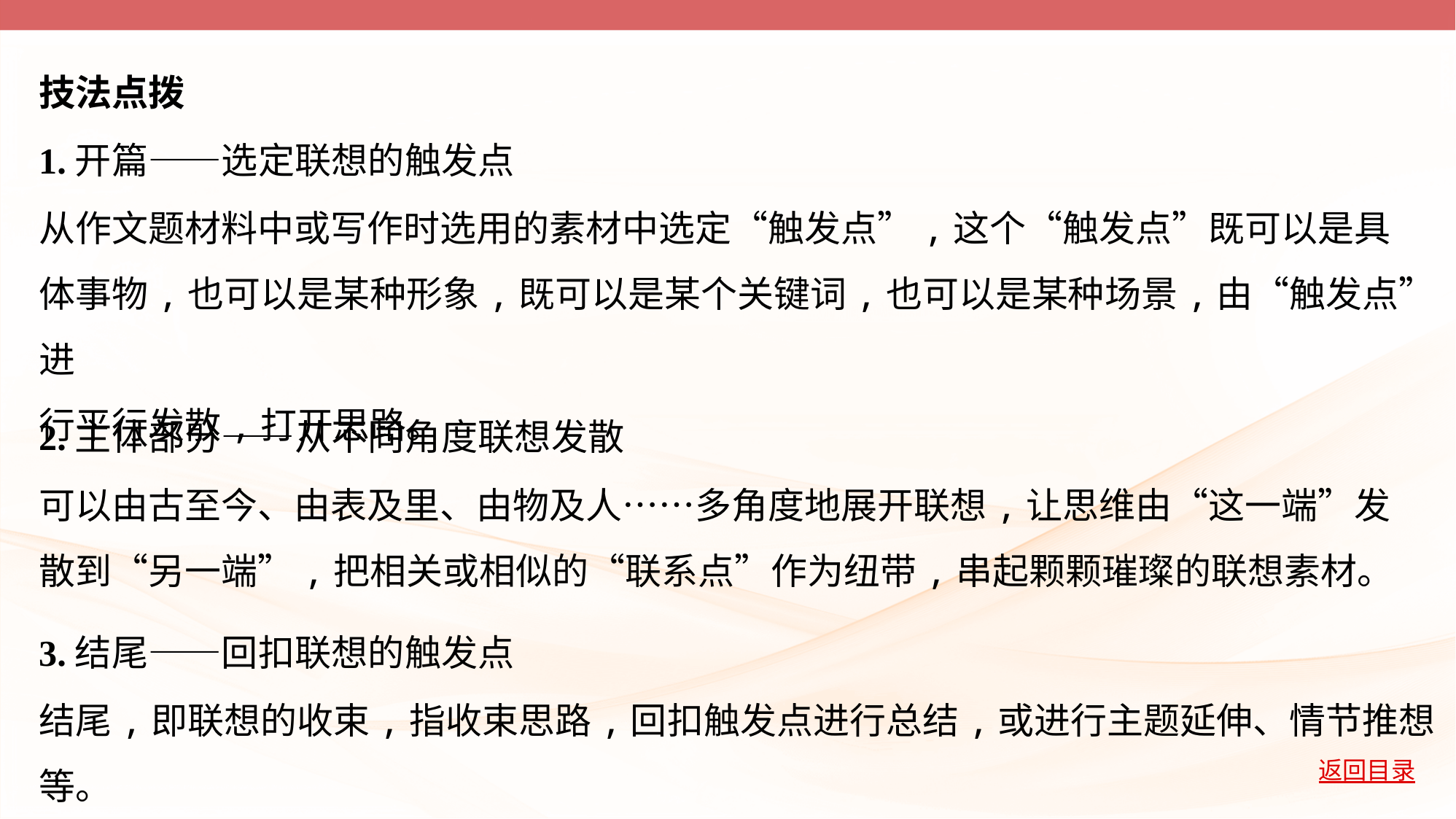

技法点拨
1.开篇——选定联想的触发点
从作文题材料中或写作时选用的素材中选定“触发点”,这个“触发点”既可以是具
体事物,也可以是某种形象,既可以是某个关键词,也可以是某种场景,由“触发点”进
行平行发散,打开思路。
2.主体部分——从不同角度联想发散
可以由古至今、由表及里、由物及人……多角度地展开联想,让思维由“这一端”发
散到“另一端”,把相关或相似的“联系点”作为纽带,串起颗颗璀璨的联想素材。
3.结尾——回扣联想的触发点
结尾,即联想的收束,指收束思路,回扣触发点进行总结,或进行主题延伸、情节推想等。